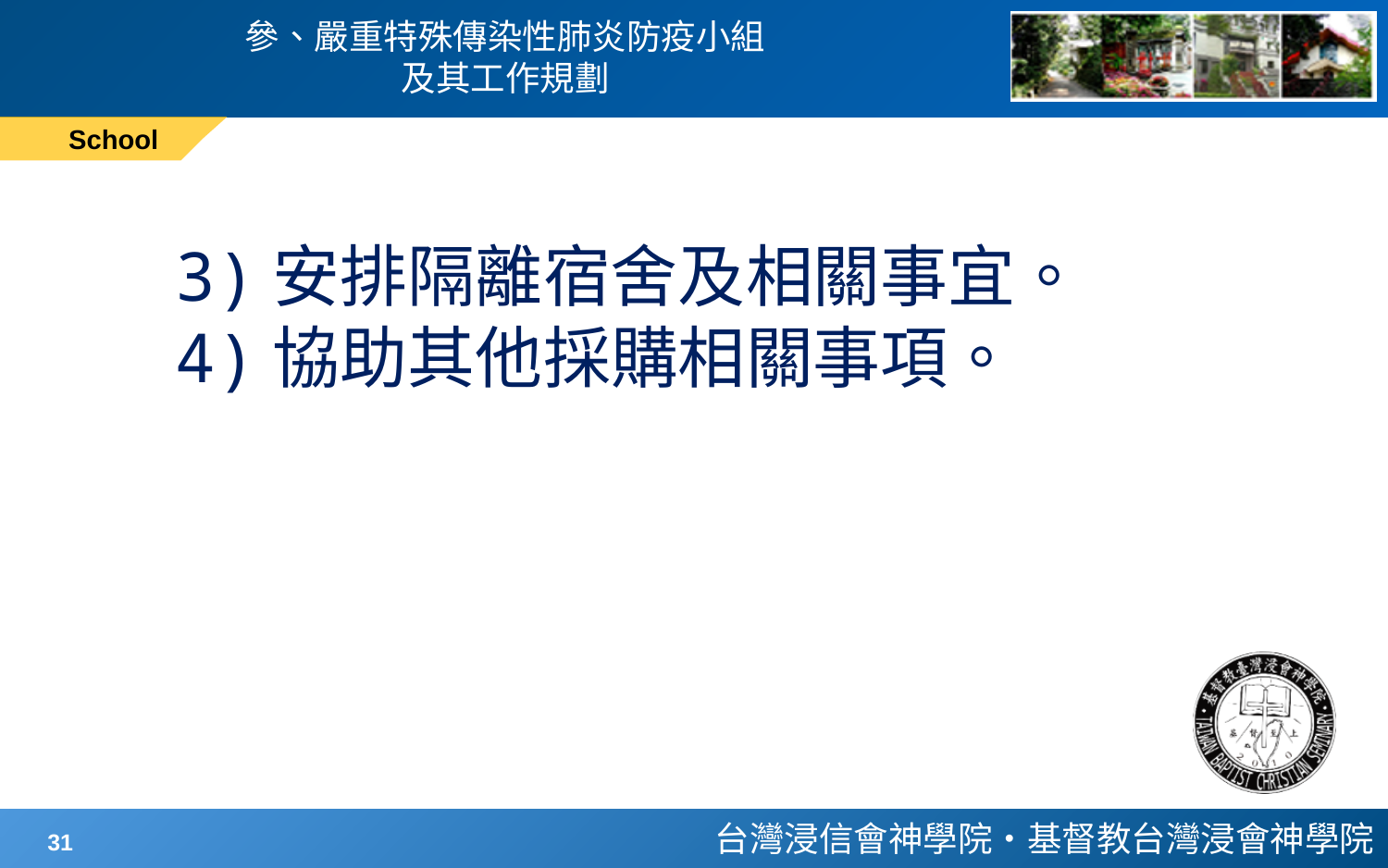

# 參、嚴重特殊傳染性肺炎防疫小組 及其工作規劃
School

    3)安排隔離宿舍及相關事宜。
    4)協助其他採購相關事項。